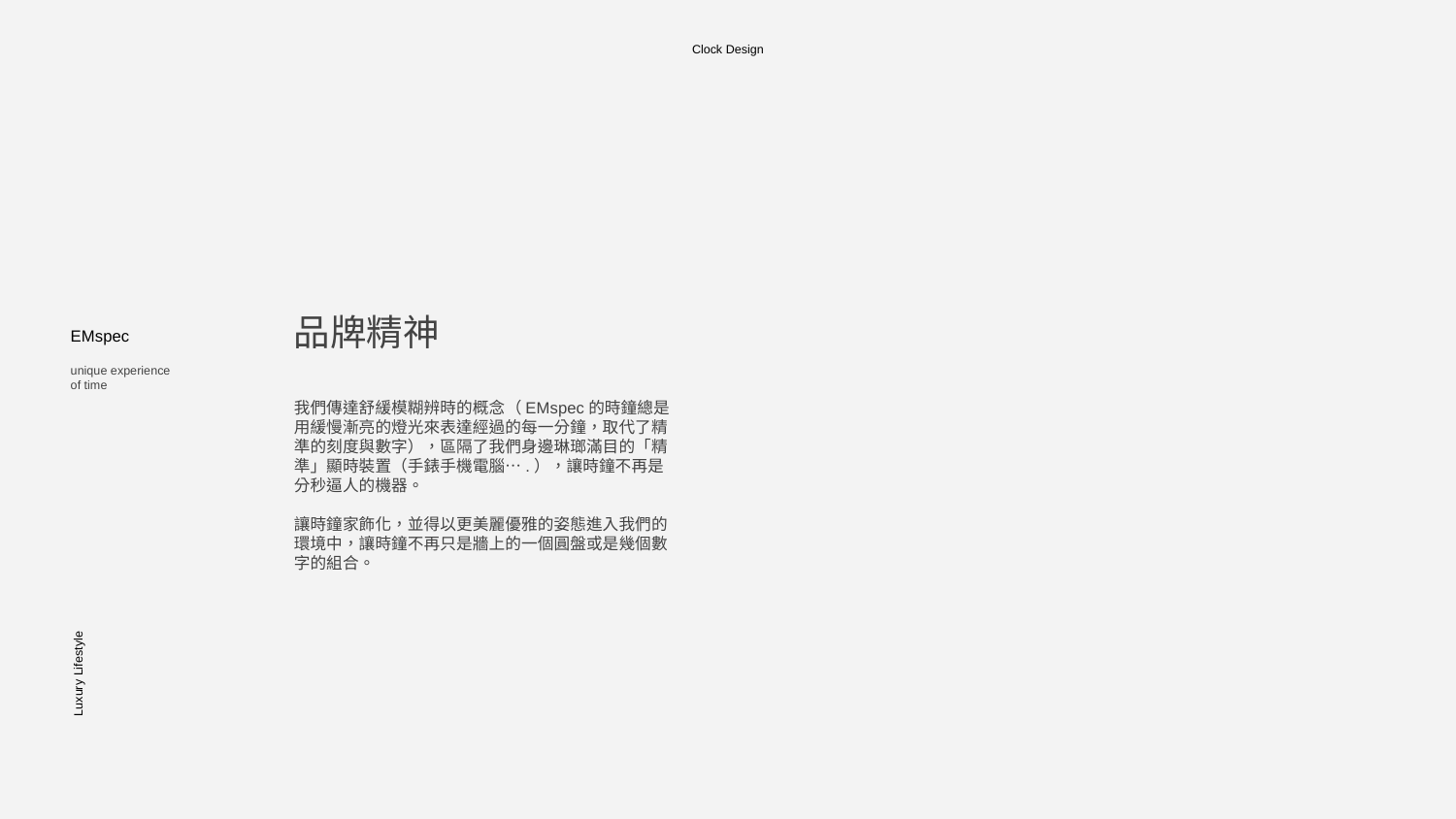

Clock Design
品牌精神
EMspec
unique experience
of time
我們傳達舒緩模糊辨時的概念（EMspec的時鐘總是用緩慢漸亮的燈光來表達經過的每一分鐘，取代了精準的刻度與數字），區隔了我們身邊琳瑯滿目的「精準」顯時裝置（手錶手機電腦….），讓時鐘不再是分秒逼人的機器。

讓時鐘家飾化，並得以更美麗優雅的姿態進入我們的環境中，讓時鐘不再只是牆上的一個圓盤或是幾個數字的組合。
Luxury Lifestyle